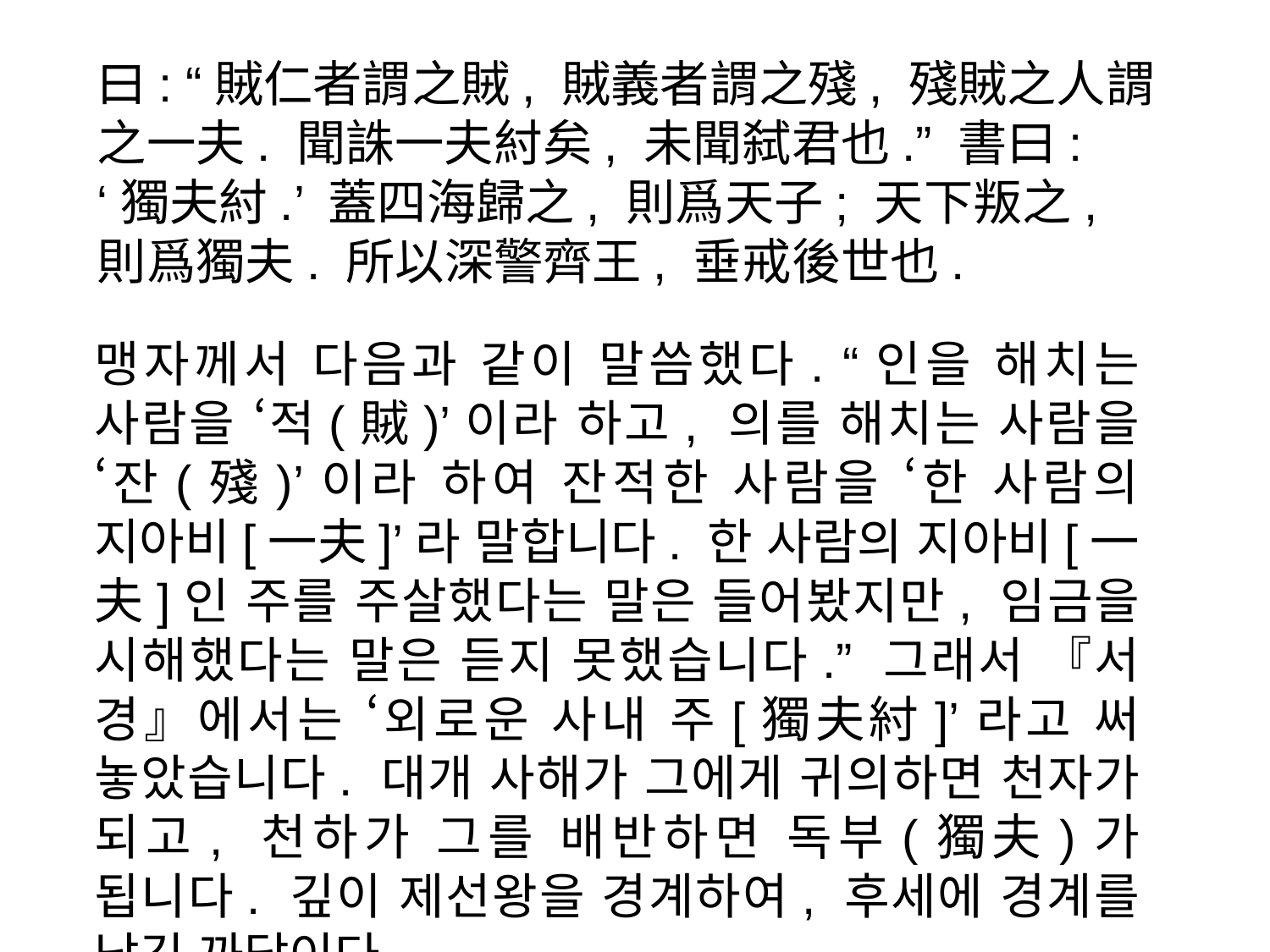

曰: “賊仁者謂之賊, 賊義者謂之殘, 殘賊之人謂之一夫. 聞誅一夫紂矣, 未聞弑君也.” 書曰: ‘獨夫紂.’ 蓋四海歸之, 則爲天子; 天下叛之, 則爲獨夫. 所以深警齊王, 垂戒後世也.
맹자께서 다음과 같이 말씀했다. “인을 해치는 사람을 ‘적(賊)’이라 하고, 의를 해치는 사람을 ‘잔(殘)’이라 하여 잔적한 사람을 ‘한 사람의 지아비[一夫]’라 말합니다. 한 사람의 지아비[一夫]인 주를 주살했다는 말은 들어봤지만, 임금을 시해했다는 말은 듣지 못했습니다.” 그래서 『서경』에서는 ‘외로운 사내 주[獨夫紂]’라고 써 놓았습니다. 대개 사해가 그에게 귀의하면 천자가 되고, 천하가 그를 배반하면 독부(獨夫)가 됩니다. 깊이 제선왕을 경계하여, 후세에 경계를 남긴 까닭이다.